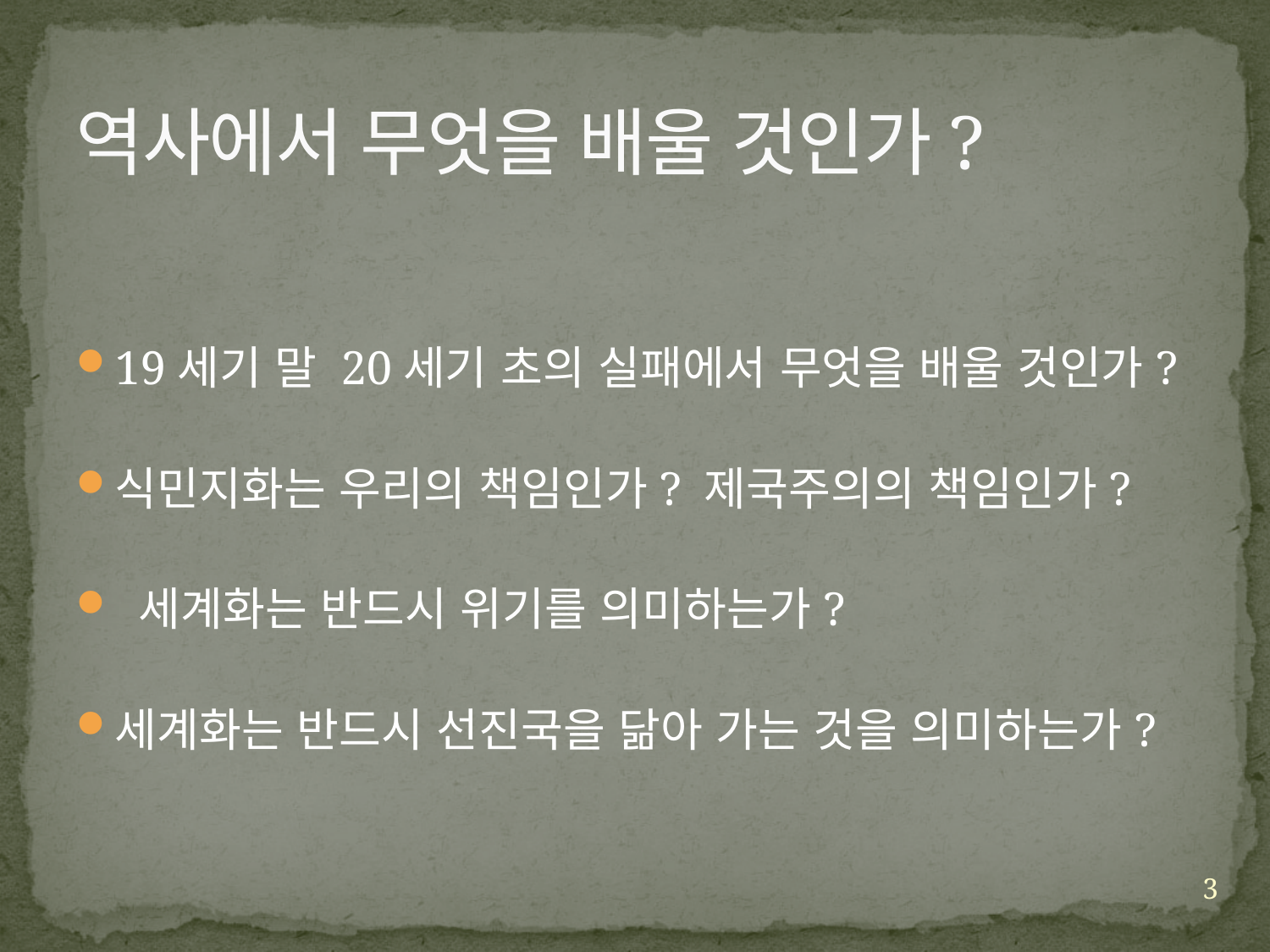

# 역사에서 무엇을 배울 것인가?

19세기 말 20세기 초의 실패에서 무엇을 배울 것인가?
식민지화는 우리의 책임인가? 제국주의의 책임인가?
 세계화는 반드시 위기를 의미하는가?
세계화는 반드시 선진국을 닮아 가는 것을 의미하는가?
3